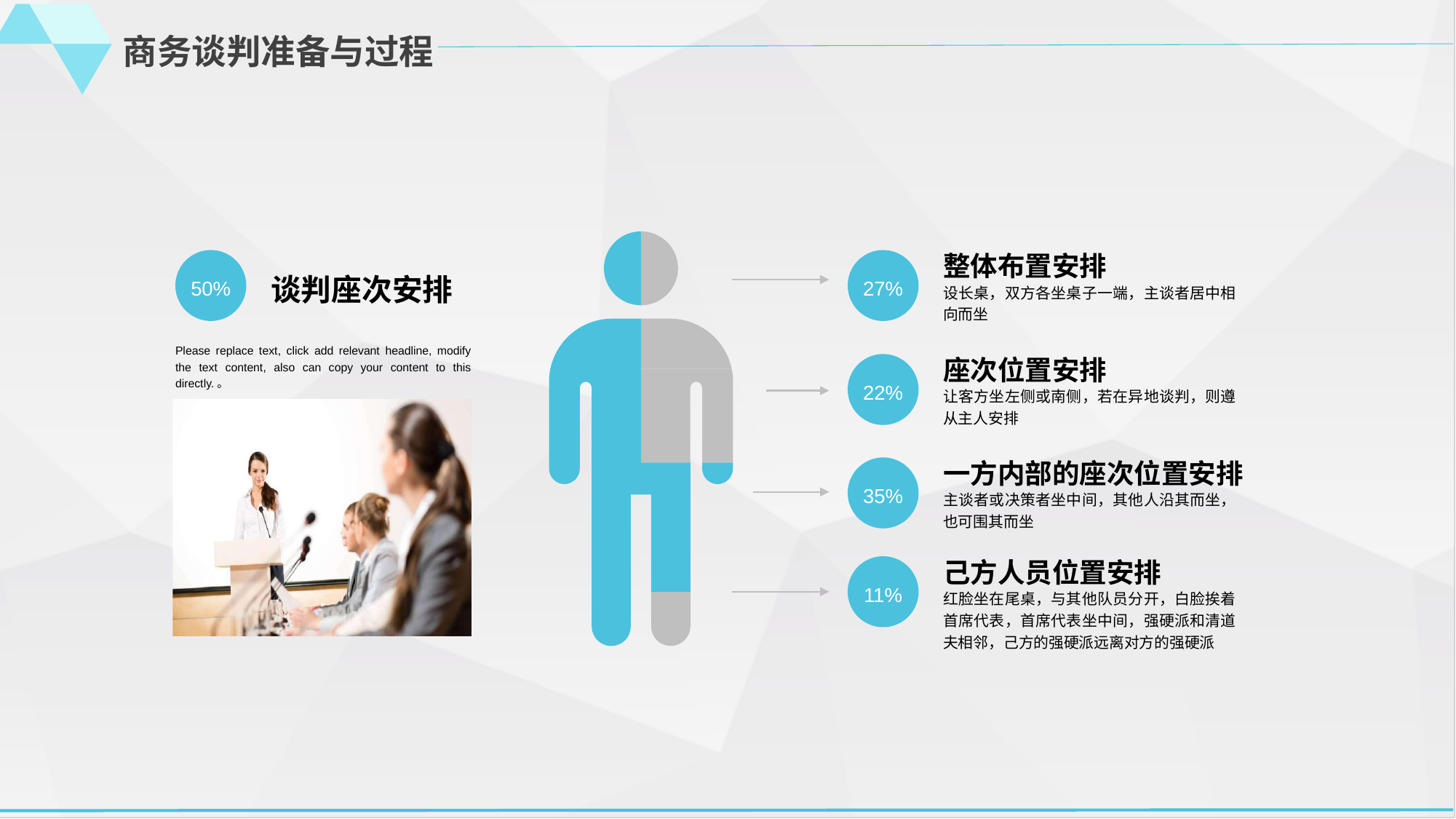

商务谈判准备与过程

整体布置安排
50%
27%
谈判座次安排
设长桌，双方各坐桌子一端，主谈者居中相向而坐
Please replace text, click add relevant headline, modify the text content, also can copy your content to this directly.。
座次位置安排
22%

让客方坐左侧或南侧，若在异地谈判，则遵从主人安排

一方内部的座次位置安排
35%

主谈者或决策者坐中间，其他人沿其而坐，也可围其而坐
己方人员位置安排
11%
红脸坐在尾桌，与其他队员分开，白脸挨着首席代表，首席代表坐中间，强硬派和清道夫相邻，己方的强硬派远离对方的强硬派